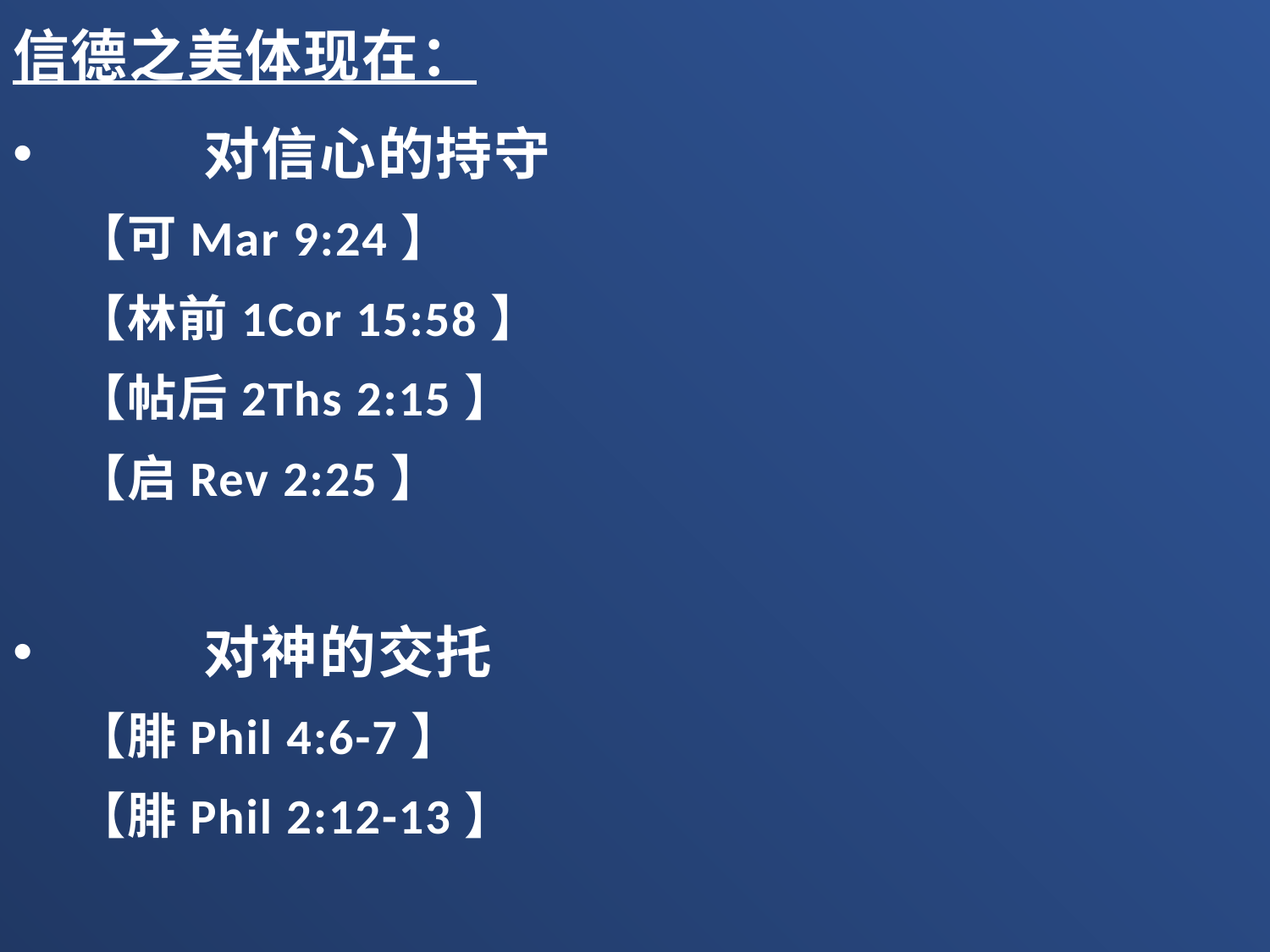

信德之美体现在：
	对信心的持守
【可Mar 9:24】
【林前1Cor 15:58】
【帖后2Ths 2:15】
【启Rev 2:25】

	对神的交托
【腓Phil 4:6-7】
【腓Phil 2:12-13】